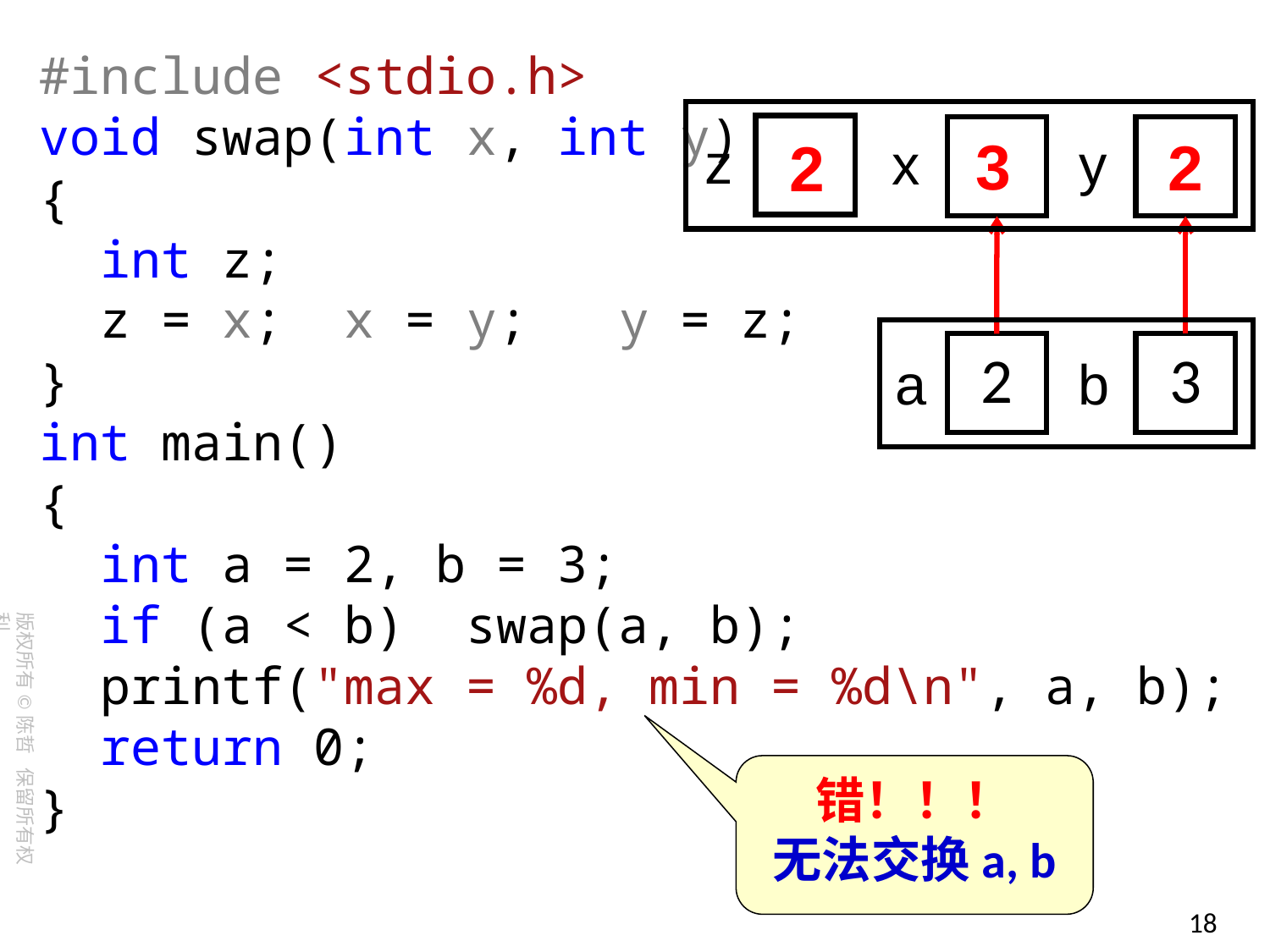

#include <stdio.h>
void swap(int x, int y)
{
  int z;
  z = x;  x = y;   y = z;
}
int main()
{
  int a = 2, b = 3;
  if (a < b)  swap(a, b);
  printf("max = %d, min = %d\n", a, b);
  return 0;
}

2
z
3
x
y
3
2
2

2
3
a
b
错！！！
无法交换a, b
18